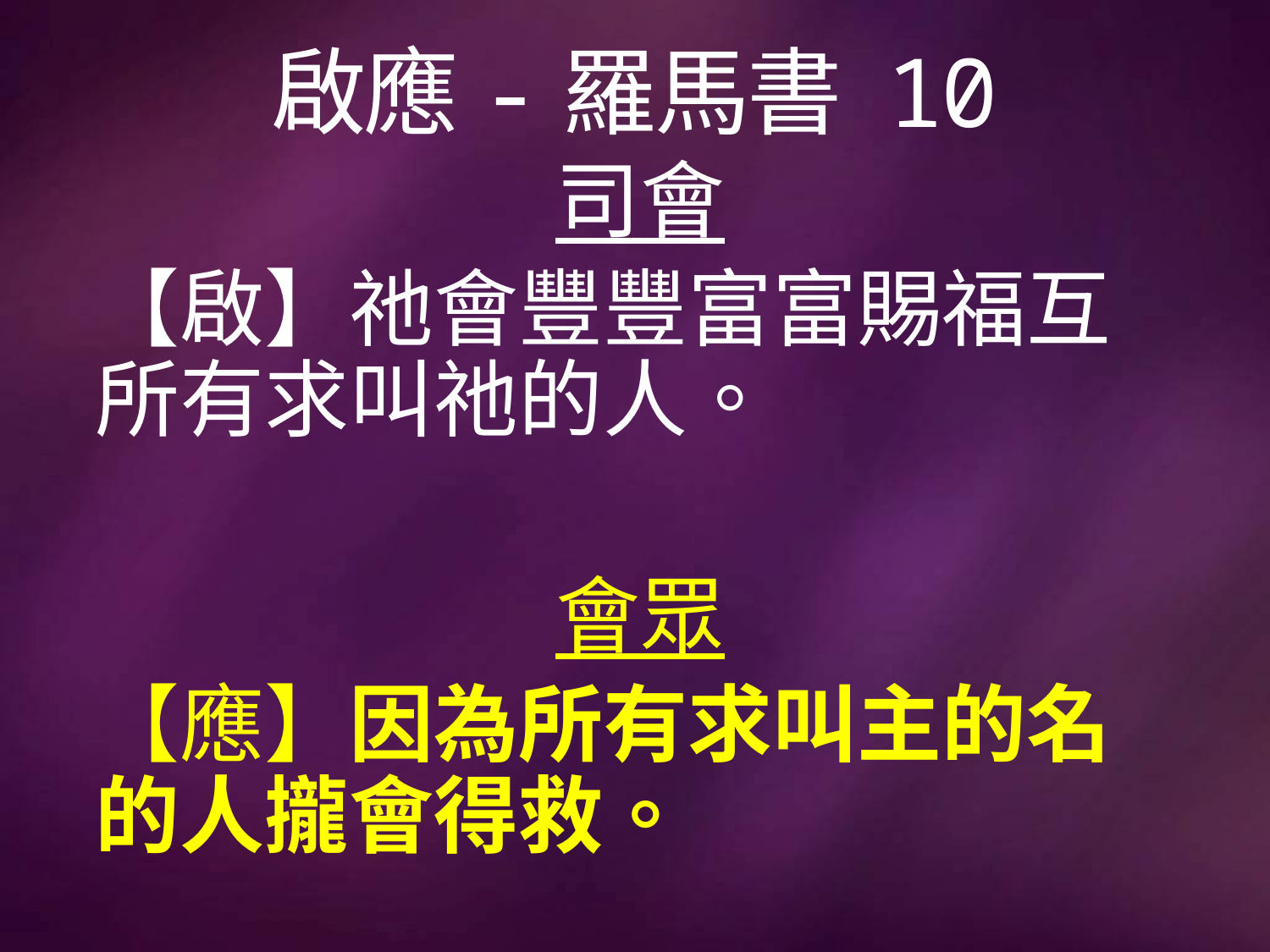

# 啟應-羅馬書 10
司會
【啟】祂會豐豐富富賜福互所有求叫祂的人。

會眾
【應】因為所有求叫主的名的人攏會得救。